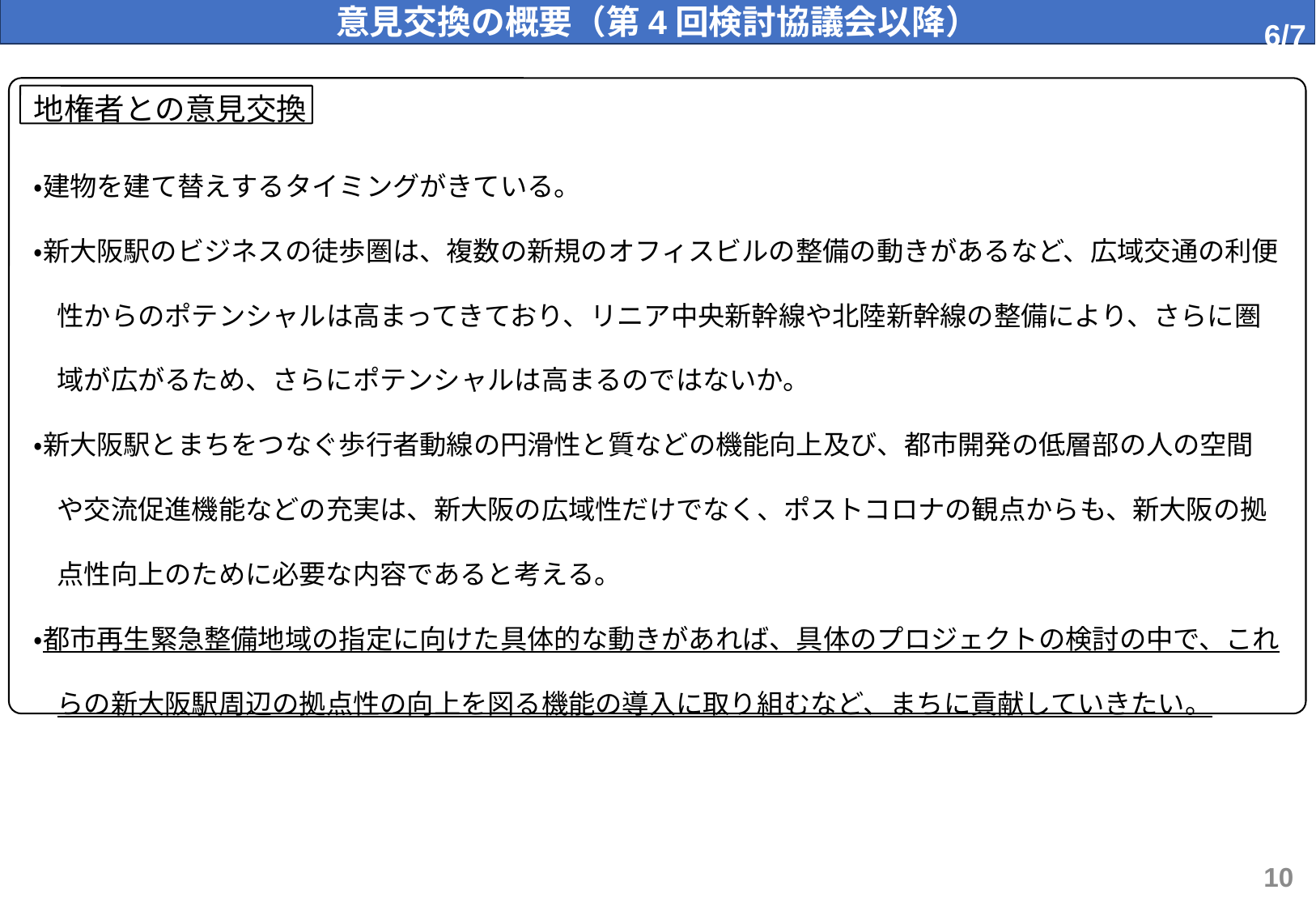

意見交換の概要（第4回検討協議会以降）
6/7

地権者との意見交換

・建物を建て替えするタイミングがきている。
・新大阪駅のビジネスの徒歩圏は、複数の新規のオフィスビルの整備の動きがあるなど、広域交通の利便性からのポテンシャルは高まってきており、リニア中央新幹線や北陸新幹線の整備により、さらに圏域が広がるため、さらにポテンシャルは高まるのではないか。
・新大阪駅とまちをつなぐ歩行者動線の円滑性と質などの機能向上及び、都市開発の低層部の人の空間や交流促進機能などの充実は、新大阪の広域性だけでなく、ポストコロナの観点からも、新大阪の拠点性向上のために必要な内容であると考える。
・都市再生緊急整備地域の指定に向けた具体的な動きがあれば、具体のプロジェクトの検討の中で、これらの新大阪駅周辺の拠点性の向上を図る機能の導入に取り組むなど、まちに貢献していきたい。
10